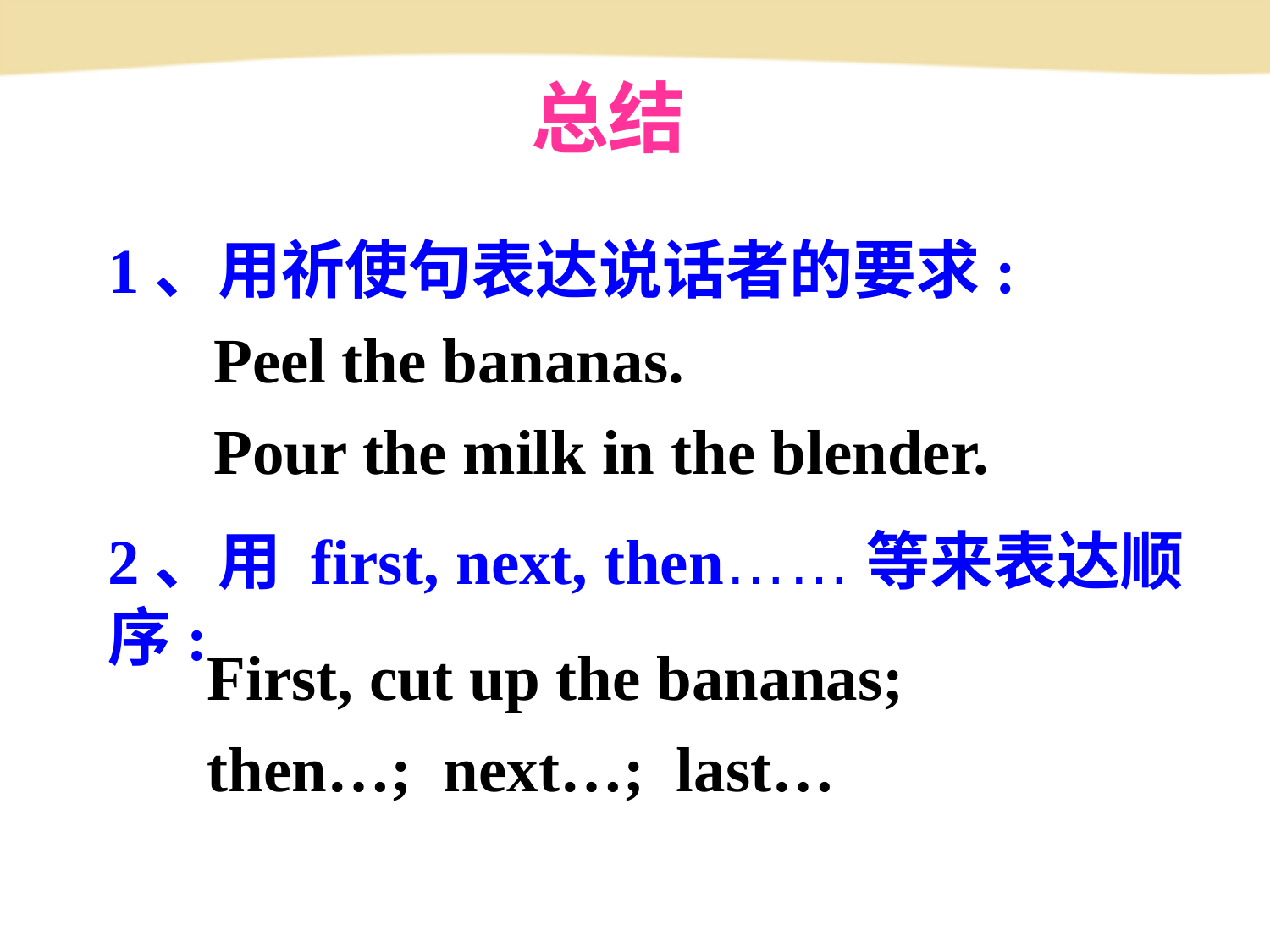

总结

1、用祈使句表达说话者的要求:
Peel the bananas.
Pour the milk in the blender.
2、用 first, next, then……等来表达顺序:
First, cut up the bananas;  then…;  next…;  last…